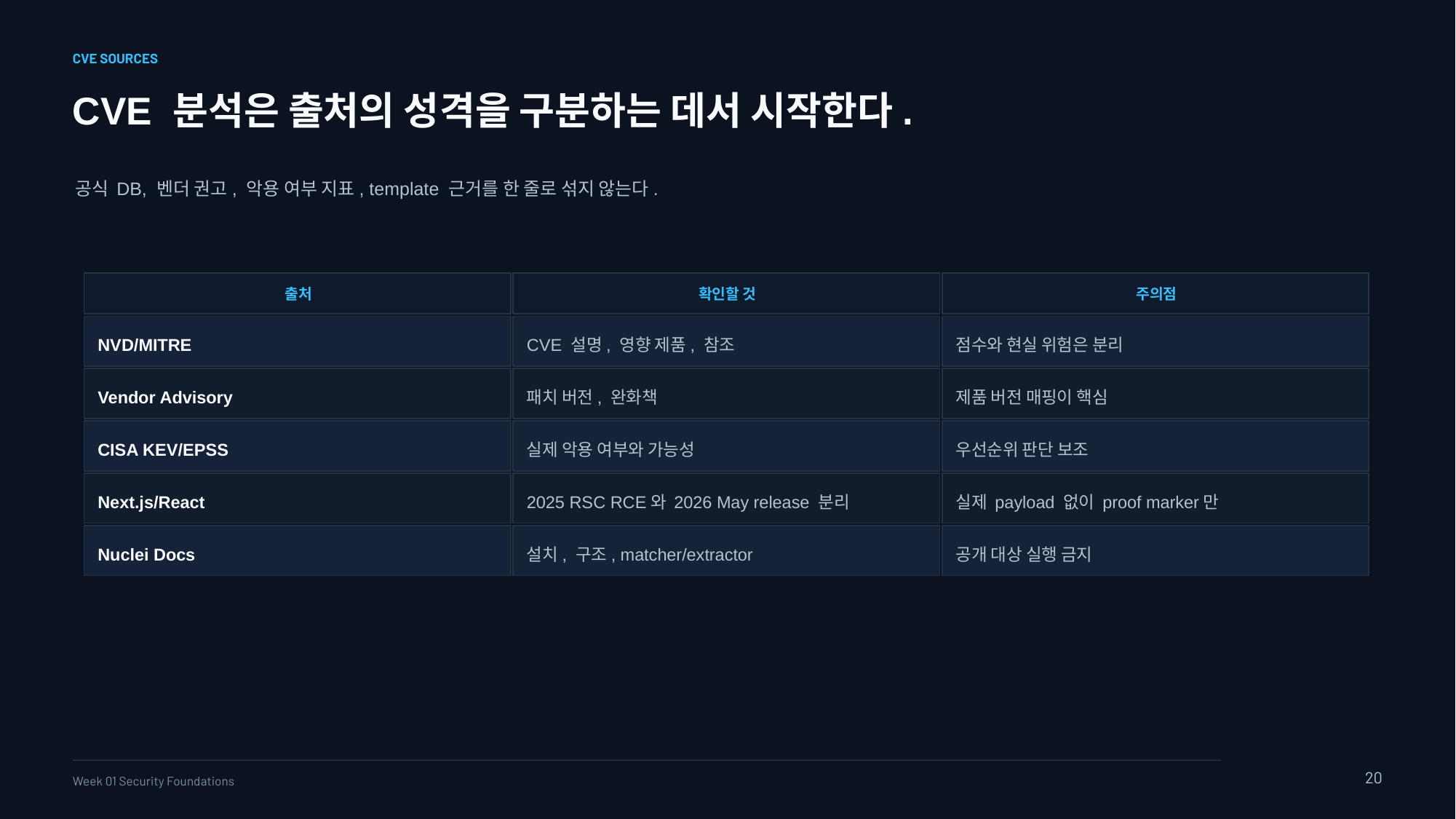

CVE SOURCES
CVE 분석은 출처의 성격을 구분하는 데서 시작한다.
공식 DB, 벤더 권고, 악용 여부 지표, template 근거를 한 줄로 섞지 않는다.

출처
확인할 것
주의점

NVD/MITRE
CVE 설명, 영향 제품, 참조
점수와 현실 위험은 분리

Vendor Advisory
패치 버전, 완화책
제품 버전 매핑이 핵심

CISA KEV/EPSS
실제 악용 여부와 가능성
우선순위 판단 보조

Next.js/React
2025 RSC RCE와 2026 May release 분리
실제 payload 없이 proof marker만

Nuclei Docs
설치, 구조, matcher/extractor
공개 대상 실행 금지

20
Week 01 Security Foundations